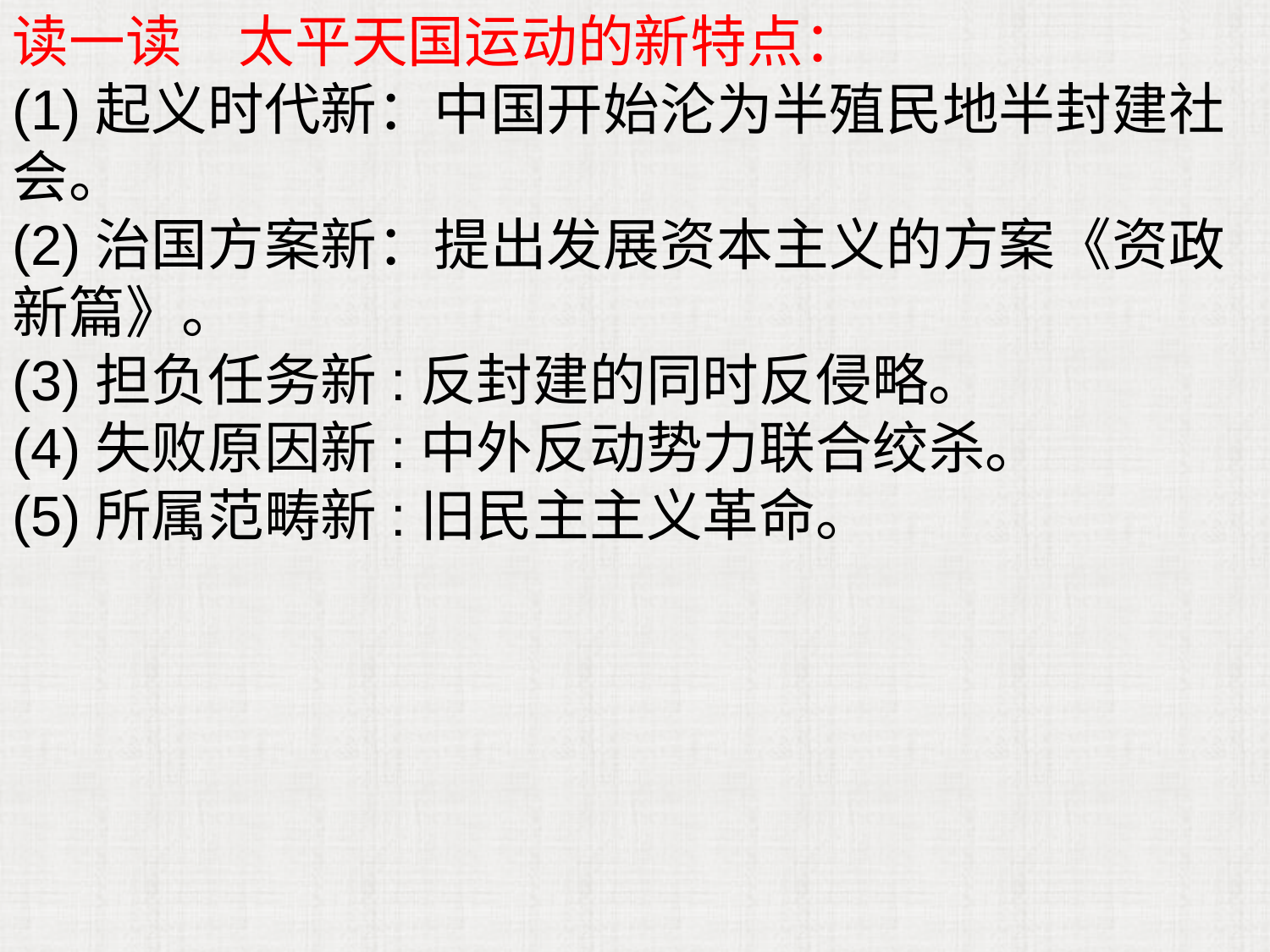

读一读　太平天国运动的新特点：
(1)起义时代新：中国开始沦为半殖民地半封建社会。
(2)治国方案新：提出发展资本主义的方案《资政新篇》。
(3)担负任务新:反封建的同时反侵略。
(4)失败原因新:中外反动势力联合绞杀。
(5)所属范畴新:旧民主主义革命。